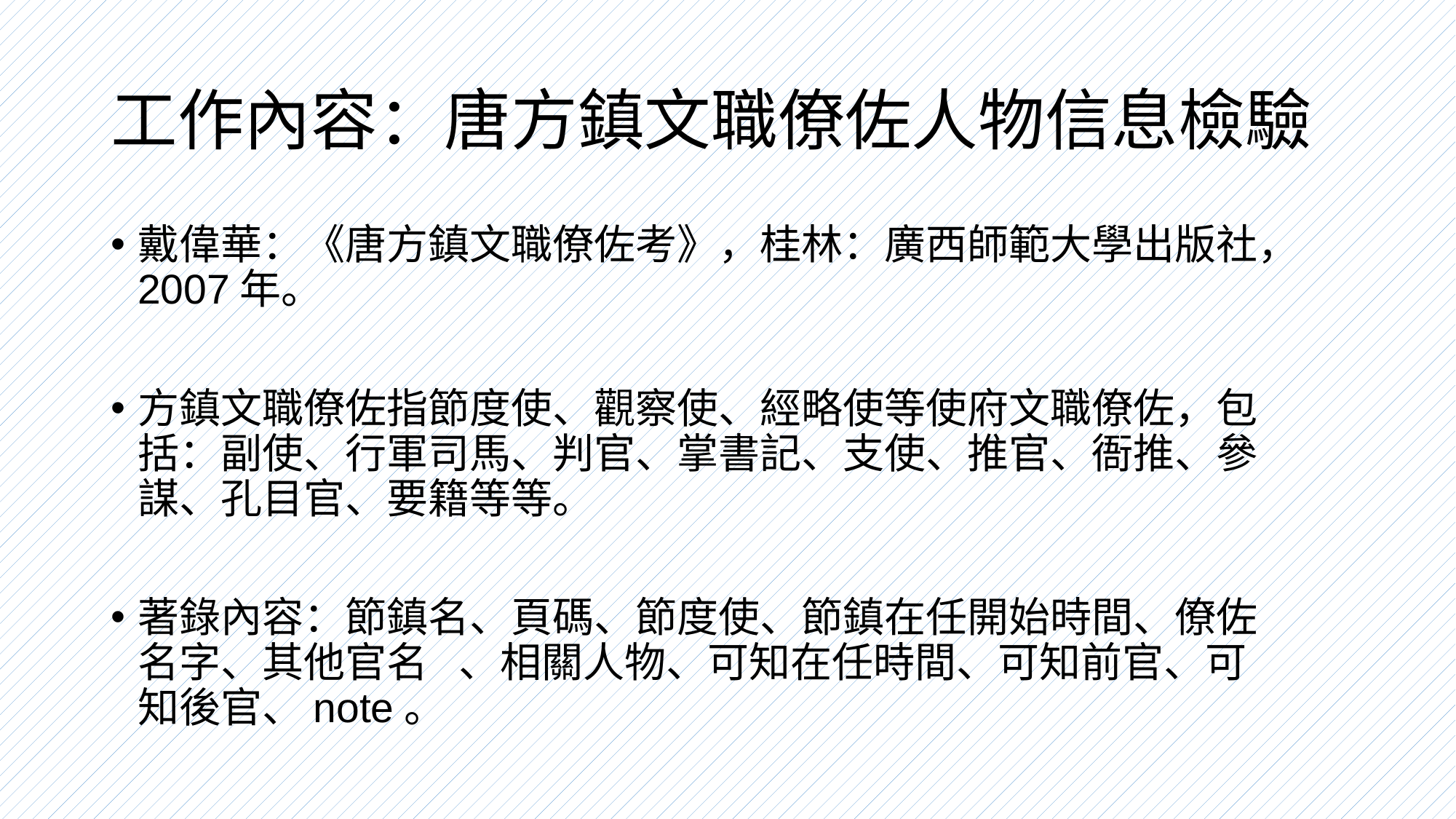

# 工作內容：唐方鎮文職僚佐人物信息檢驗
戴偉華：《唐方鎮文職僚佐考》，桂林：廣西師範大學出版社，2007年。

方鎮文職僚佐指節度使、觀察使、經略使等使府文職僚佐，包括：副使、行軍司馬、判官、掌書記、支使、推官、衙推、參謀、孔目官、要籍等等。

著錄內容：節鎮名、頁碼、節度使、節鎮在任開始時間、僚佐名字、其他官名	、相關人物、可知在任時間、可知前官、可知後官、note。